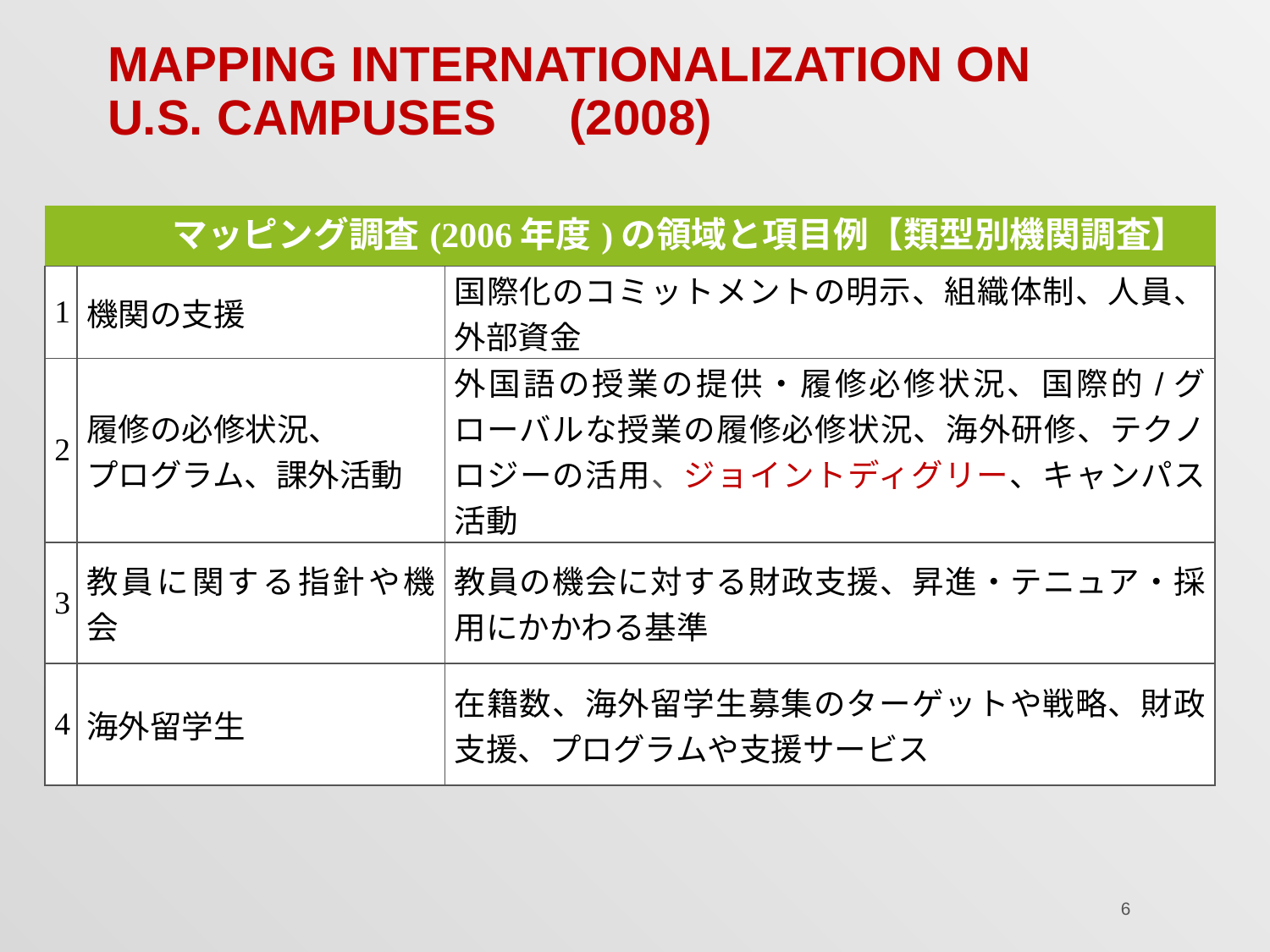

# Mapping Internationalization on U.S. campuses　(2008)
|  | マッピング調査(2006年度)の領域と項目例【類型別機関調査】 |  |
| --- | --- | --- |
| 1 | 機関の支援 | 国際化のコミットメントの明示、組織体制、人員、外部資金 |
| 2 | 履修の必修状況、 プログラム、課外活動 | 外国語の授業の提供・履修必修状況、国際的/グローバルな授業の履修必修状況、海外研修、テクノロジーの活用、ジョイントディグリー、キャンパス活動 |
| 3 | 教員に関する指針や機会 | 教員の機会に対する財政支援、昇進・テニュア・採用にかかわる基準 |
| 4 | 海外留学生 | 在籍数、海外留学生募集のターゲットや戦略、財政支援、プログラムや支援サービス |
6